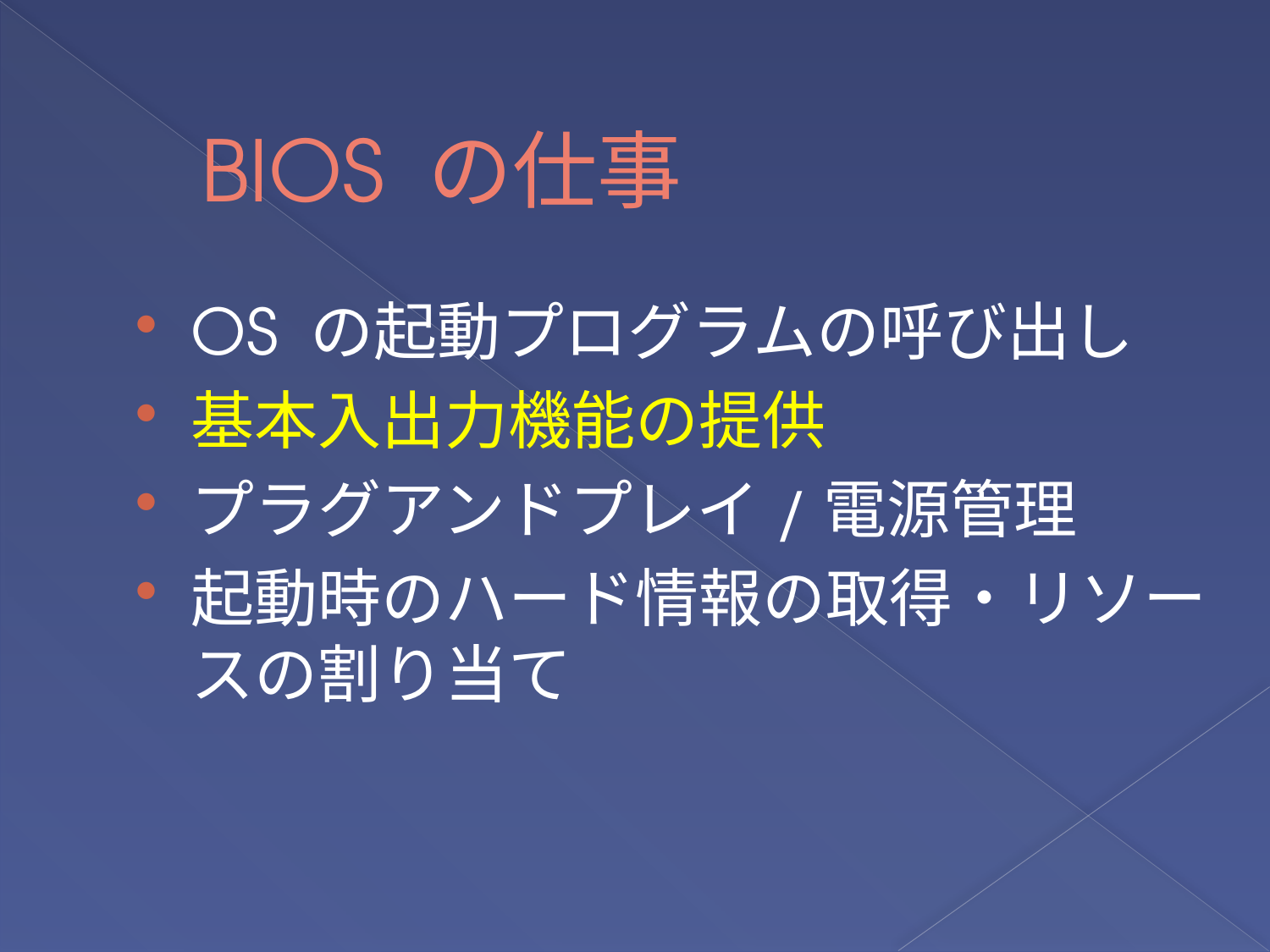

# BIOS の仕事
OS の起動プログラムの呼び出し
基本入出力機能の提供
プラグアンドプレイ/電源管理
起動時のハード情報の取得・リソースの割り当て